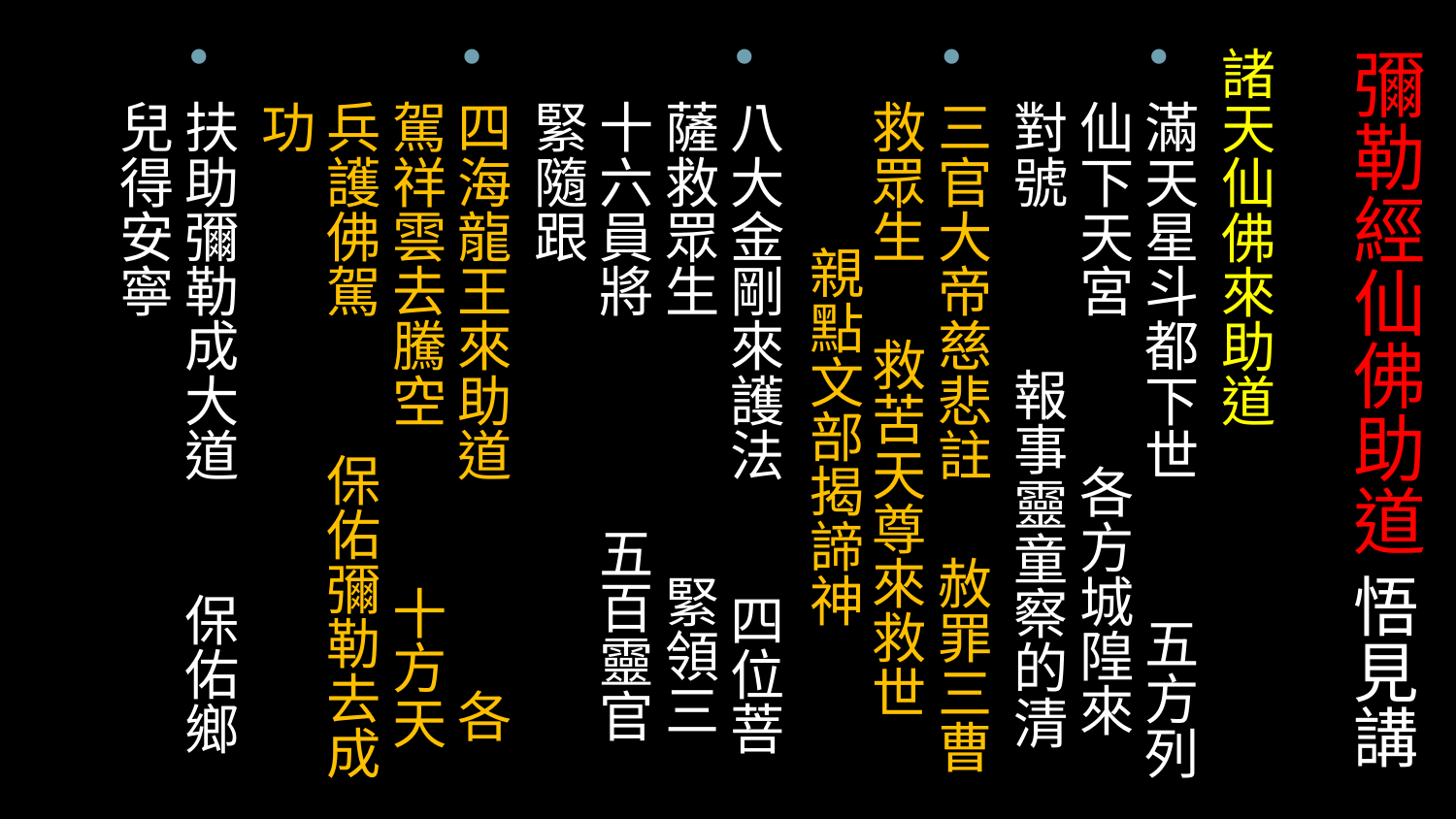

# 彌勒經仙佛助道 悟見講
諸天仙佛來助道
滿天星斗都下世           五方列仙下天宮            各方城隍來對號             報事靈童察的清
三官大帝慈悲註      赦罪三曹救眾生      救苦天尊來救世                  親點文部揭諦神
八大金剛來護法         四位菩薩救眾生                     緊領三十六員將                 五百靈官緊隨跟
四海龍王來助道                 各駕祥雲去騰空             十方天兵護佛駕           保佑彌勒去成功
扶助彌勒成大道         保佑鄉兒得安寧